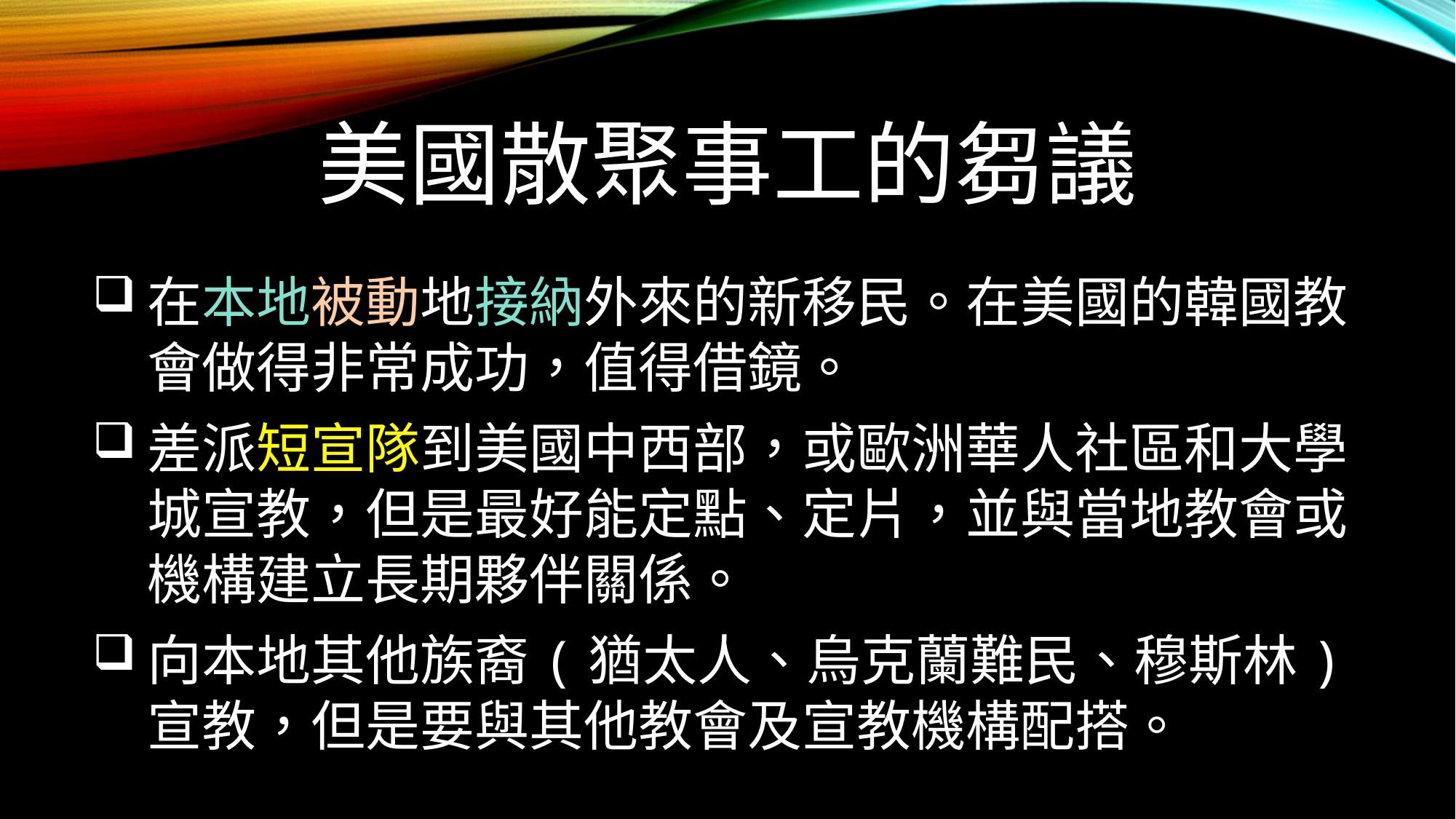

# 美國散聚事工的芻議
在本地被動地接納外來的新移民。在美國的韓國教會做得非常成功，值得借鏡。
差派短宣隊到美國中西部，或歐洲華人社區和大學城宣教，但是最好能定點、定片，並與當地教會或機構建立長期夥伴關係。
向本地其他族裔(猶太人、烏克蘭難民、穆斯林)宣教，但是要與其他教會及宣教機構配搭。